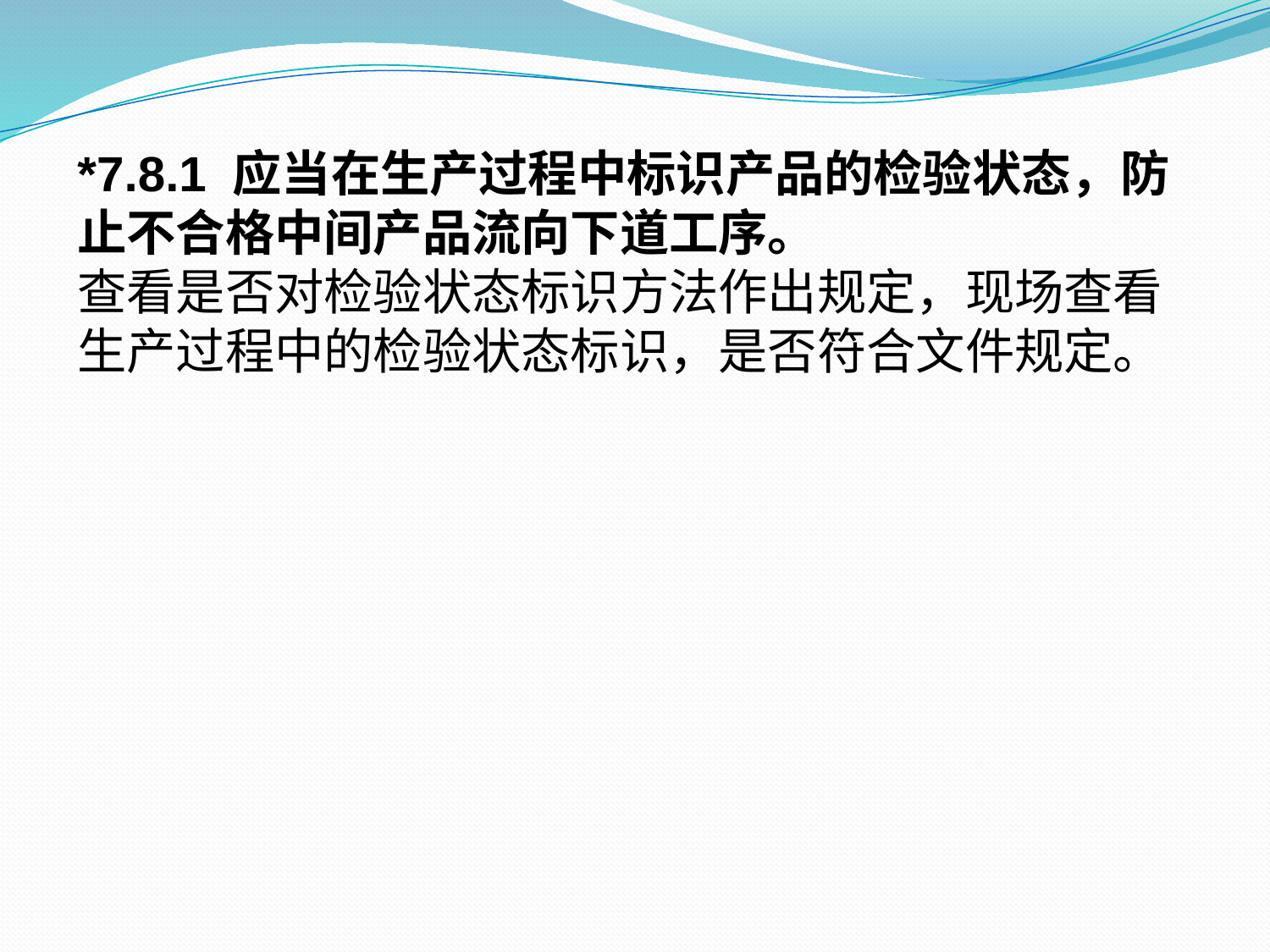

*7.8.1 应当在生产过程中标识产品的检验状态，防止不合格中间产品流向下道工序。
查看是否对检验状态标识方法作出规定，现场查看生产过程中的检验状态标识，是否符合文件规定。